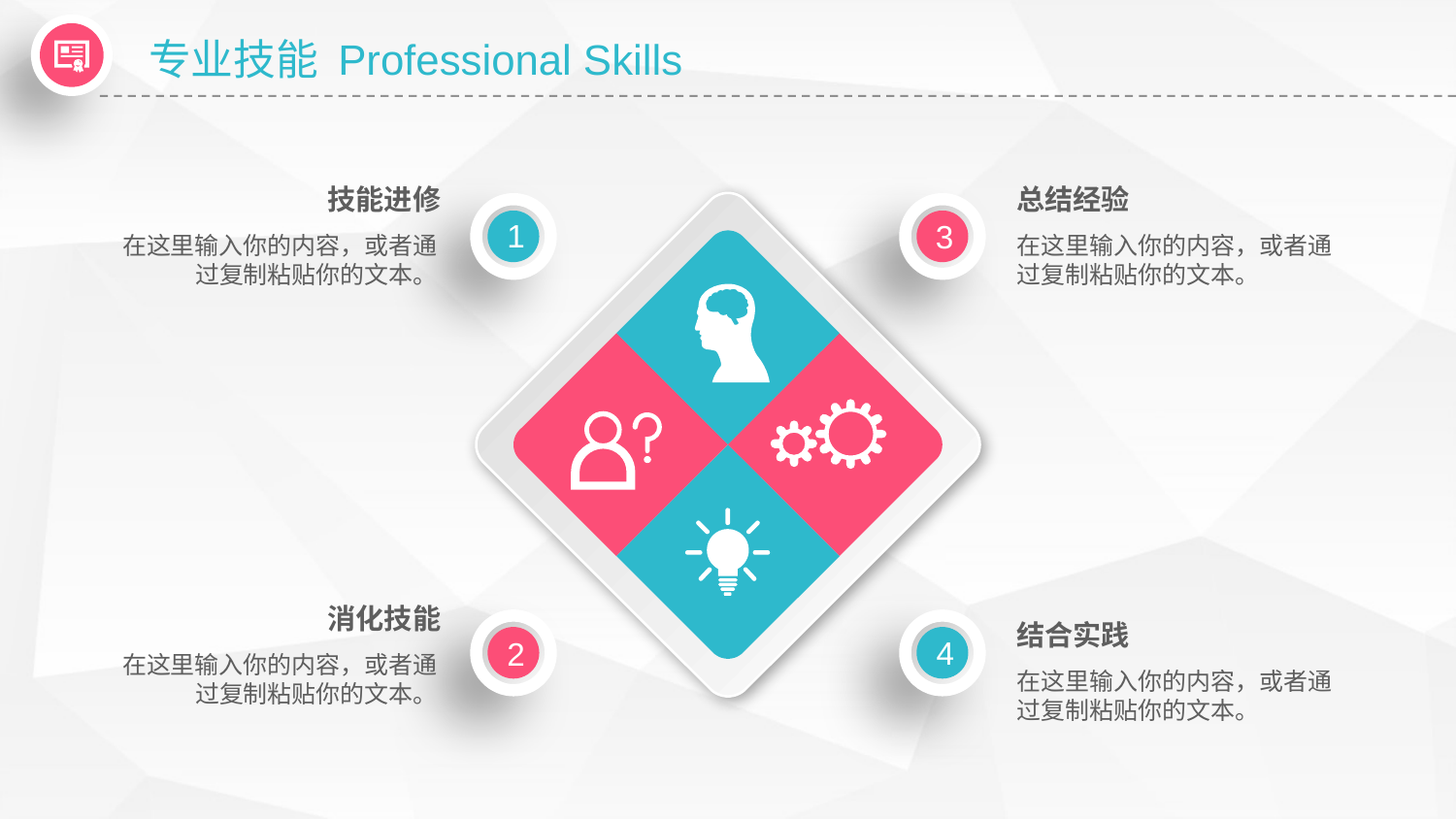

专业技能 Professional Skills

技能进修
总结经验

1
3

在这里输入你的内容，或者通过复制粘贴你的文本。
在这里输入你的内容，或者通过复制粘贴你的文本。

消化技能
结合实践

4
2

在这里输入你的内容，或者通过复制粘贴你的文本。
在这里输入你的内容，或者通过复制粘贴你的文本。